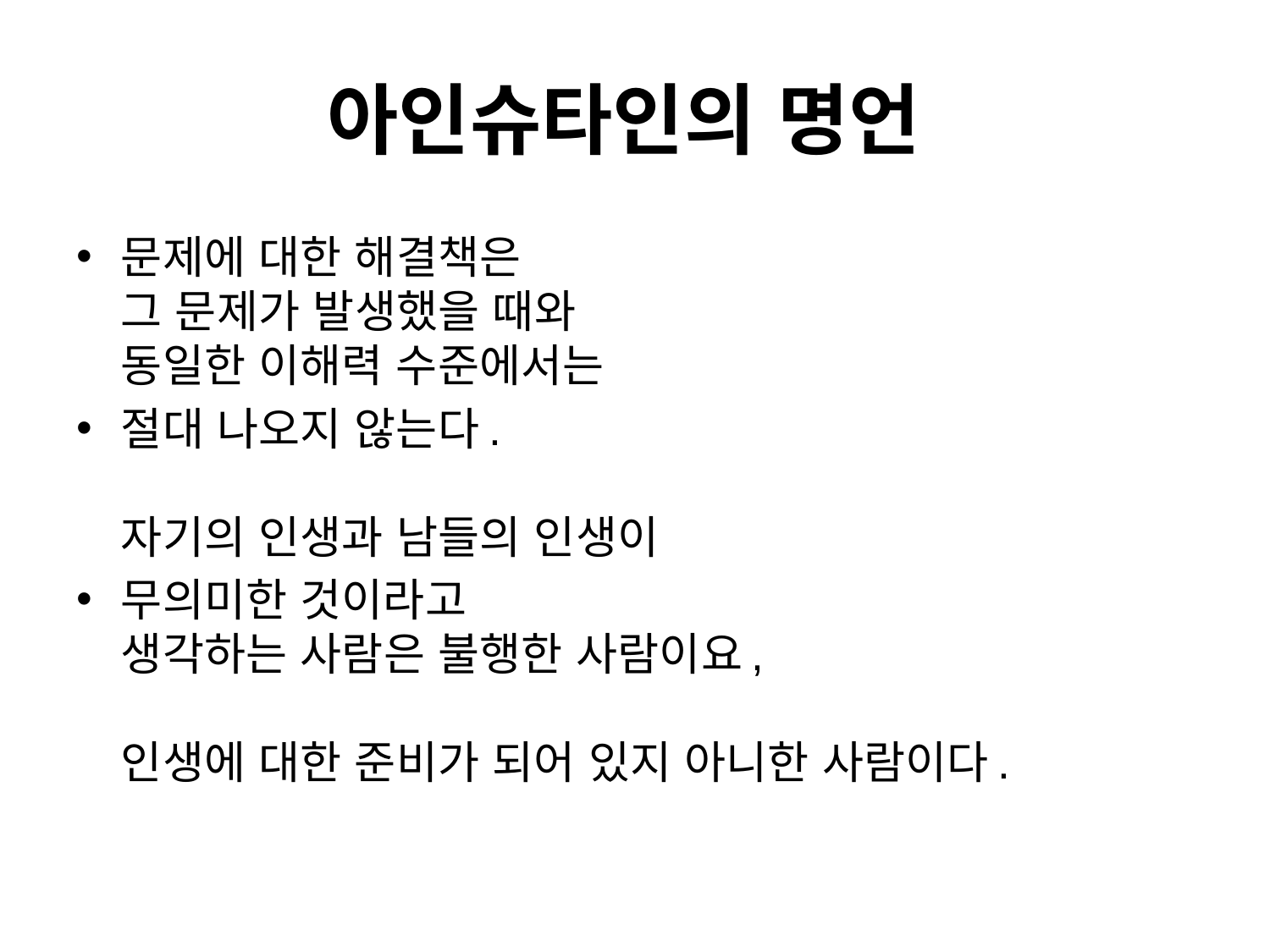

# 아인슈타인의 명언
문제에 대한 해결책은
그 문제가 발생했을 때와
동일한 이해력 수준에서는
절대 나오지 않는다.
자기의 인생과 남들의 인생이
무의미한 것이라고
생각하는 사람은 불행한 사람이요,
인생에 대한 준비가 되어 있지 아니한 사람이다.